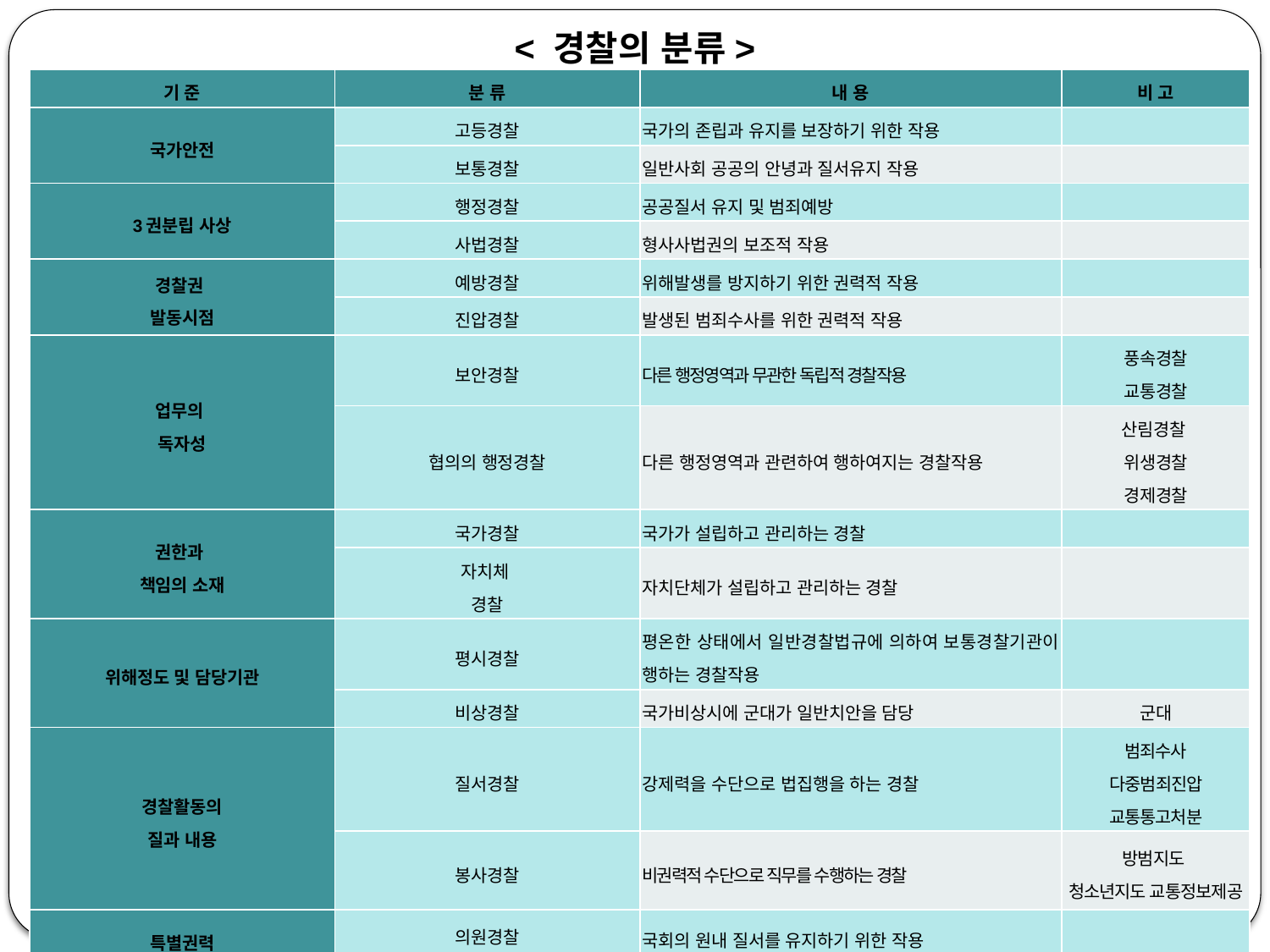

< 경찰의 분류>
| 기 준 | 분 류 | 내 용 | 비 고 |
| --- | --- | --- | --- |
| 국가안전 | 고등경찰 | 국가의 존립과 유지를 보장하기 위한 작용 |  |
|  | 보통경찰 | 일반사회 공공의 안녕과 질서유지 작용 |  |
| 3권분립 사상 | 행정경찰 | 공공질서 유지 및 범죄예방 |  |
|  | 사법경찰 | 형사사법권의 보조적 작용 |  |
| 경찰권 발동시점 | 예방경찰 | 위해발생를 방지하기 위한 권력적 작용 |  |
|  | 진압경찰 | 발생된 범죄수사를 위한 권력적 작용 |  |
| 업무의 독자성 | 보안경찰 | 다른 행정영역과 무관한 독립적 경찰작용 | 풍속경찰 교통경찰 |
|  | 협의의 행정경찰 | 다른 행정영역과 관련하여 행하여지는 경찰작용 | 산림경찰 위생경찰 경제경찰 |
| 권한과 책임의 소재 | 국가경찰 | 국가가 설립하고 관리하는 경찰 |  |
|  | 자치체 경찰 | 자치단체가 설립하고 관리하는 경찰 |  |
| 위해정도 및 담당기관 | 평시경찰 | 평온한 상태에서 일반경찰법규에 의하여 보통경찰기관이 행하는 경찰작용 |  |
|  | 비상경찰 | 국가비상시에 군대가 일반치안을 담당 | 군대 |
| 경찰활동의 질과 내용 | 질서경찰 | 강제력을 수단으로 법집행을 하는 경찰 | 범죄수사 다중범죄진압 교통통고처분 |
|  | 봉사경찰 | 비권력적 수단으로 직무를 수행하는 경찰 | 방범지도 청소년지도 교통정보제공 |
| 특별권력 관계 | 의원경찰 | 국회의 원내 질서를 유지하기 위한 작용 |  |
|  | 법정경찰 | 법원 또는 법관이 법정의 질서를 유지하기 위한 작용 |  |
|  |
| --- |